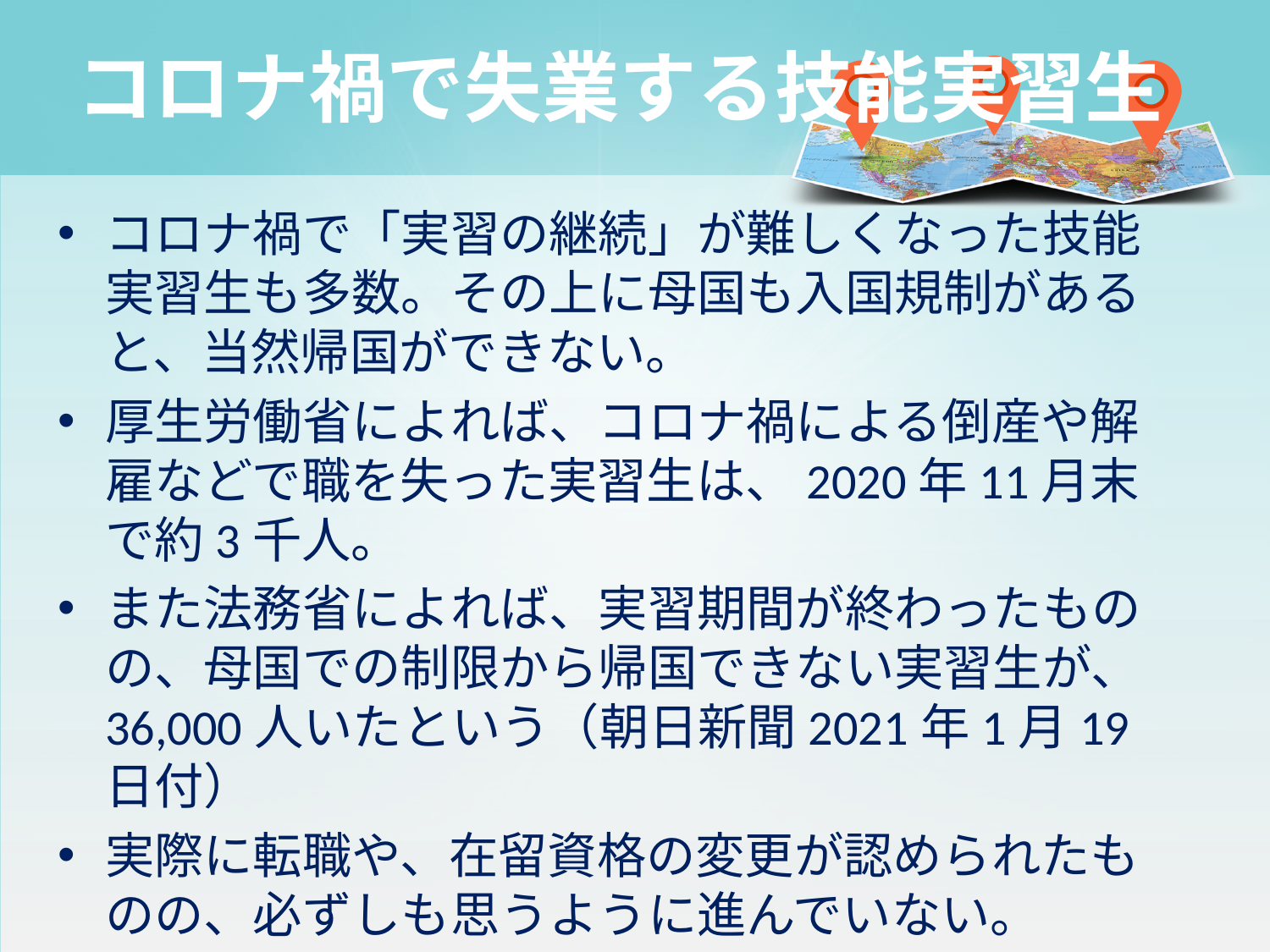

# コロナ禍で失業する技能実習生
コロナ禍で「実習の継続」が難しくなった技能実習生も多数。その上に母国も入国規制があると、当然帰国ができない。
厚生労働省によれば、コロナ禍による倒産や解雇などで職を失った実習生は、2020年11月末で約3千人。
また法務省によれば、実習期間が終わったものの、母国での制限から帰国できない実習生が、36,000人いたという（朝日新聞2021年1月19日付）
実際に転職や、在留資格の変更が認められたものの、必ずしも思うように進んでいない。